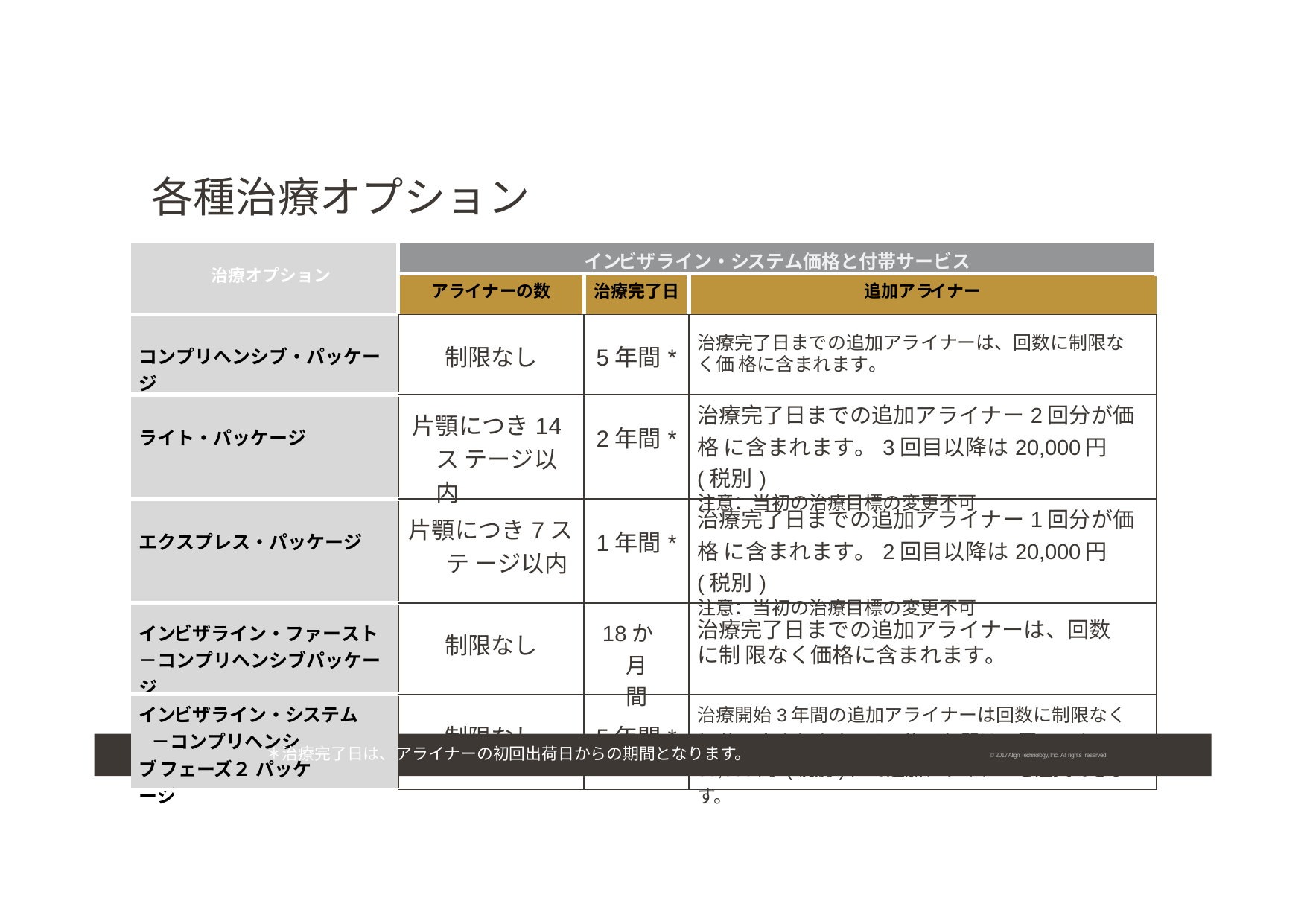

# 各種治療オプション
| 治療オプション | インビザライン・システム価格と付帯サービス |  |  |
| --- | --- | --- | --- |
|  | アライナーの数 | 治療完了日 | 追加アライナー |
| コンプリヘンシブ・パッケージ | 制限なし | 5年間\* | 治療完了日までの追加アライナーは、回数に制限なく価 格に含まれます。 |
| ライト・パッケージ | 片顎につき14ス テージ以内 | 2年間\* | 治療完了日までの追加アライナー2回分が価格 に含まれます。3回目以降は20,000円(税別) 注意：当初の治療目標の変更不可 |
| エクスプレス・パッケージ | 片顎につき7ステ ージ以内 | 1年間\* | 治療完了日までの追加アライナー1回分が価格 に含まれます。2回目以降は20,000円(税別) 注意：当初の治療目標の変更不可 |
| インビザライン・ファースト －コンプリヘンシブパッケージ | 制限なし | 18か月 間 | 治療完了日までの追加アライナーは、回数に制 限なく価格に含まれます。 |
| インビザライン・システム －コンプリヘンシブ フェーズ２ パッケージ | 制限なし | 5年間\* | 治療開始3年間の追加アライナーは回数に制限なく価 格に含まれます。その後2年間は1回につき30,000円 (税別)にて追加アライナーを注文できます。 |
＊治療完了日は、アライナーの初回出荷日からの期間となります。
© 2017 Align Technology, Inc. All rights reserved.